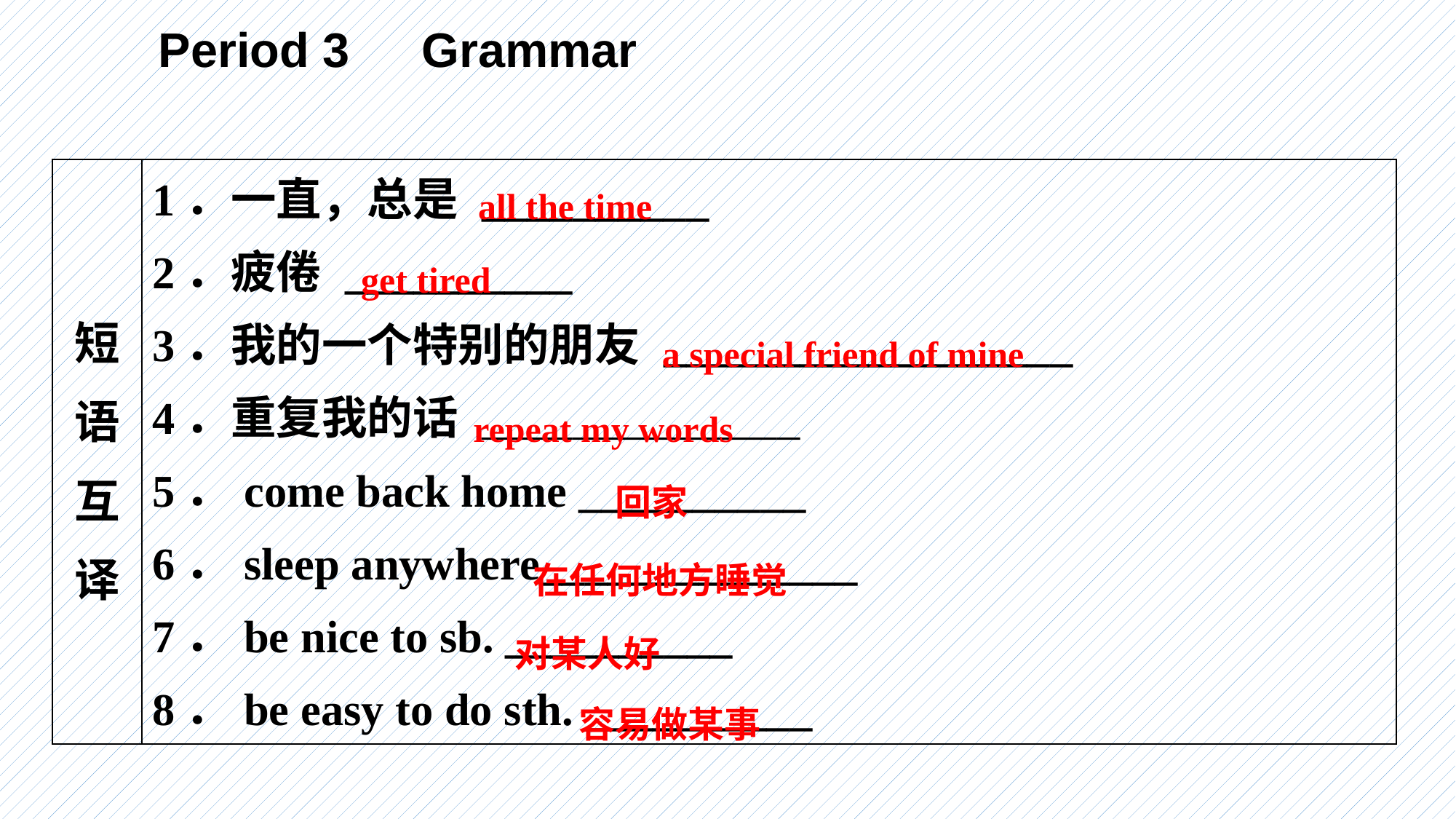

Period 3　Grammar
| 短 语 互 译 | 1．一直，总是 \_\_\_\_\_\_\_\_\_\_　　 2．疲倦 \_\_\_\_\_\_\_\_\_\_　　 3．我的一个特别的朋友 \_\_\_\_\_\_\_\_\_\_\_\_\_\_\_\_\_\_　　 4．重复我的话 \_\_\_\_\_\_\_\_\_\_\_\_\_\_　　 5．come back home \_\_\_\_\_\_\_\_\_\_　　 6．sleep anywhere\_\_\_\_\_\_\_\_\_\_\_\_\_\_　　 7．be nice to sb. \_\_\_\_\_\_\_\_\_\_　　 8．be easy to do sth. \_\_\_\_\_\_\_\_\_\_ |
| --- | --- |
all the time
get tired
a special friend of mine
repeat my words
回家
在任何地方睡觉
对某人好
容易做某事